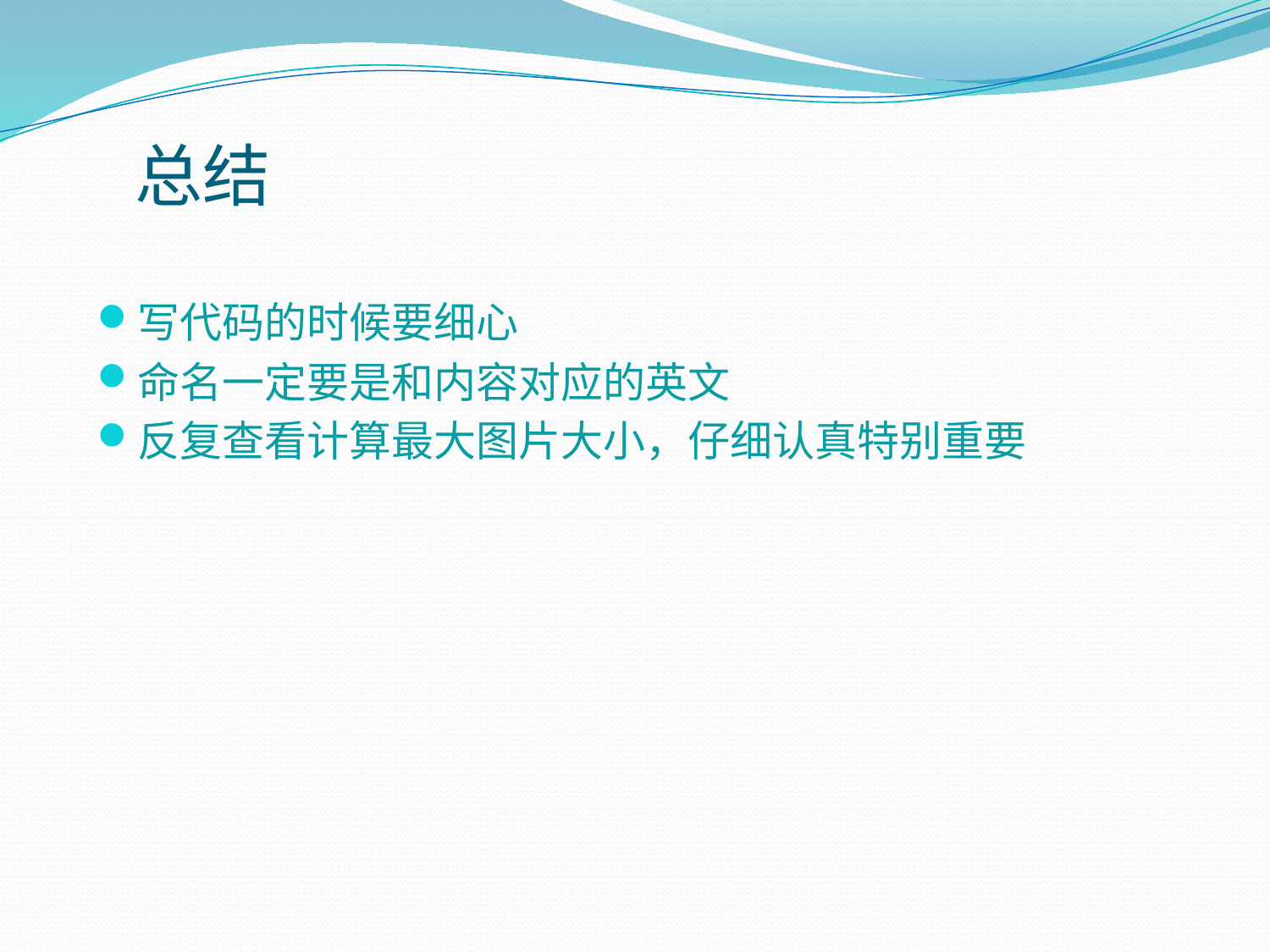

# 总结
写代码的时候要细心
命名一定要是和内容对应的英文
反复查看计算最大图片大小，仔细认真特别重要